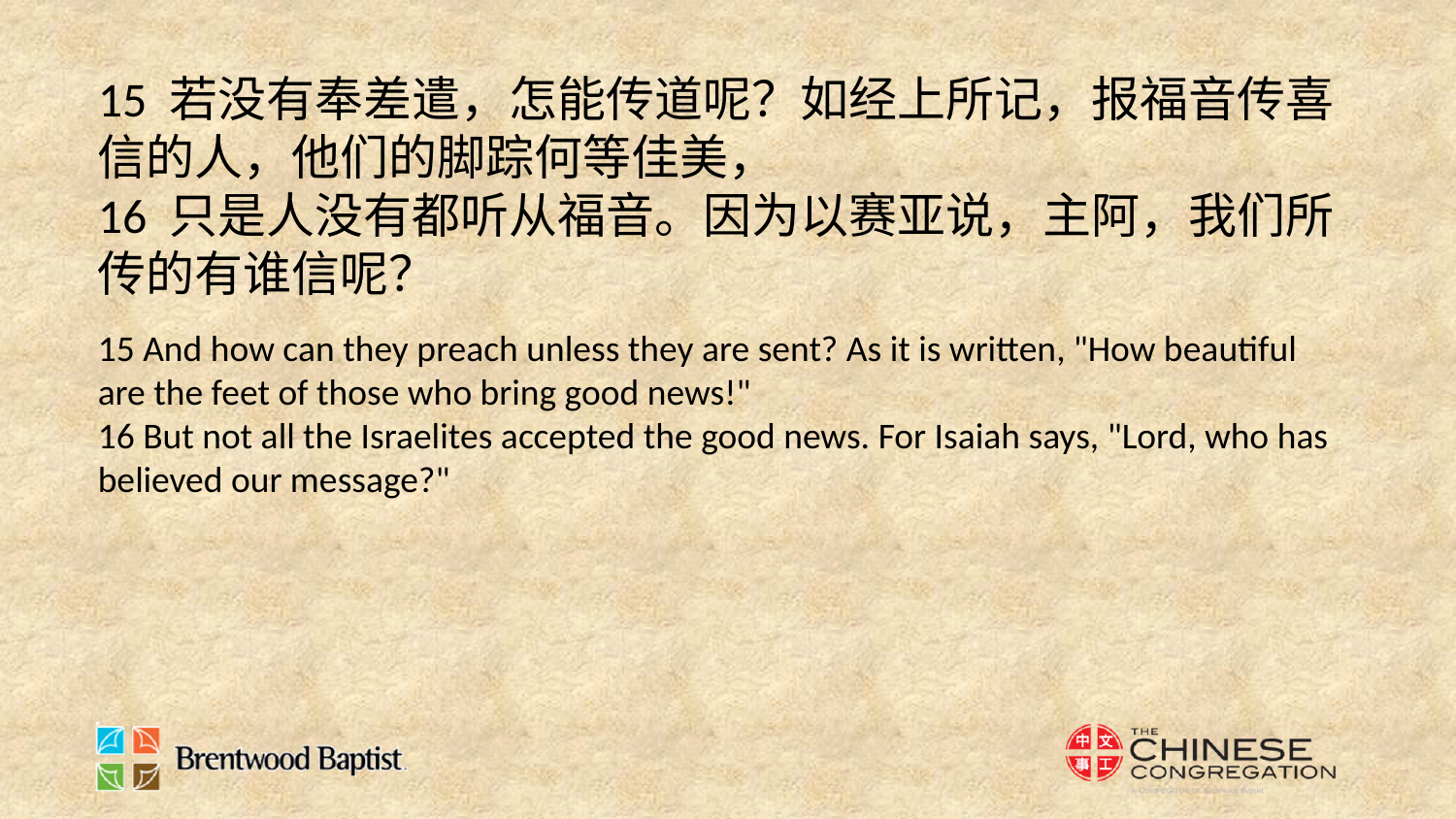

15 若没有奉差遣，怎能传道呢？如经上所记，报福音传喜信的人，他们的脚踪何等佳美，
16 只是人没有都听从福音。因为以赛亚说，主阿，我们所传的有谁信呢？

15 And how can they preach unless they are sent? As it is written, "How beautiful are the feet of those who bring good news!"
16 But not all the Israelites accepted the good news. For Isaiah says, "Lord, who has believed our message?"